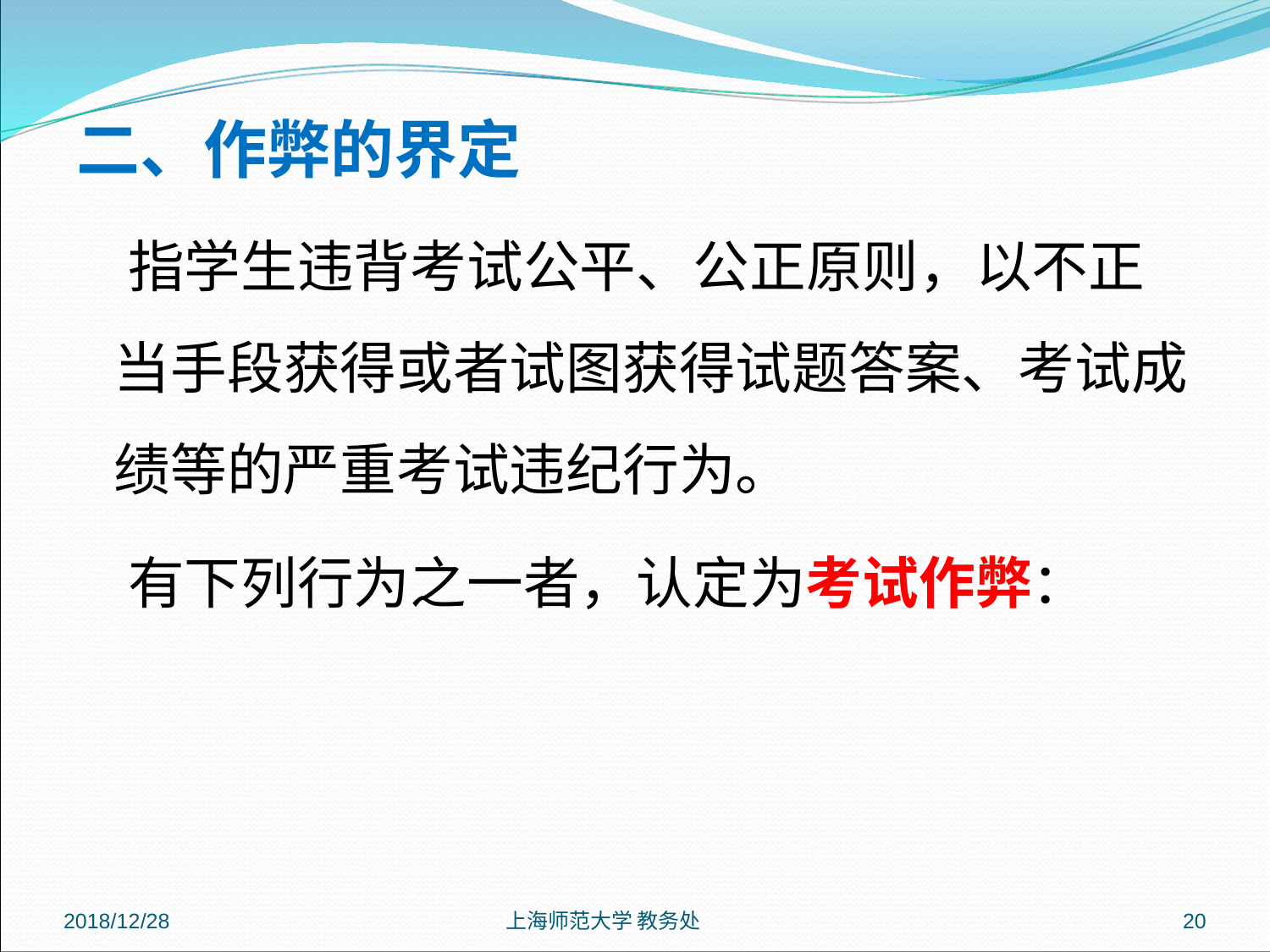

二、作弊的界定
   指学生违背考试公平、公正原则，以不正当手段获得或者试图获得试题答案、考试成绩等的严重考试违纪行为。
   有下列行为之一者，认定为考试作弊：
2018/12/28
上海师范大学 教务处
20